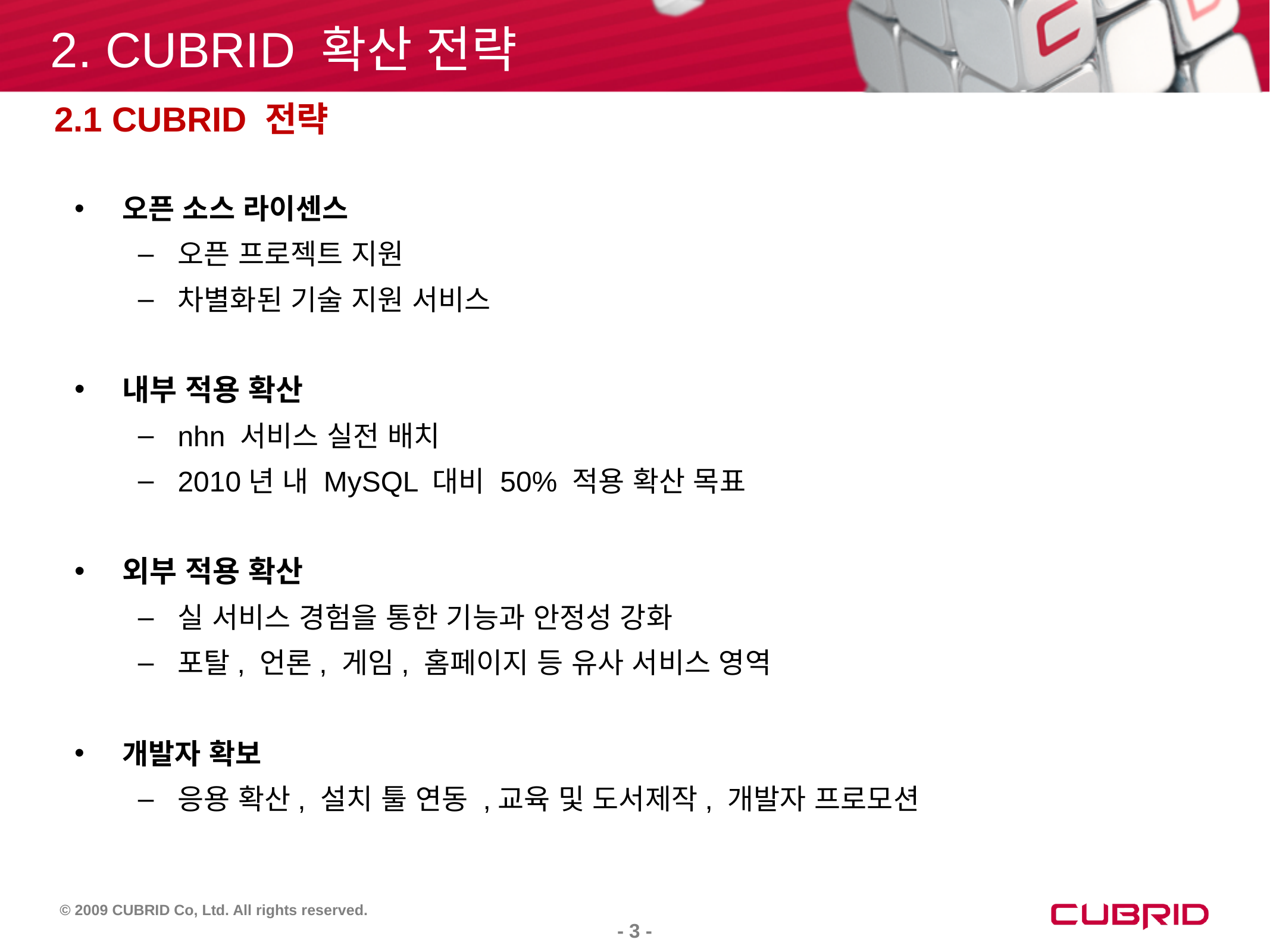

2. CUBRID 확산 전략
2.1 CUBRID 전략
오픈 소스 라이센스
오픈 프로젝트 지원
차별화된 기술 지원 서비스

내부 적용 확산
nhn 서비스 실전 배치
2010년 내 MySQL 대비 50% 적용 확산 목표

외부 적용 확산
실 서비스 경험을 통한 기능과 안정성 강화
포탈, 언론, 게임, 홈페이지 등 유사 서비스 영역

개발자 확보
응용 확산, 설치 툴 연동 ,교육 및 도서제작, 개발자 프로모션
- 3 -